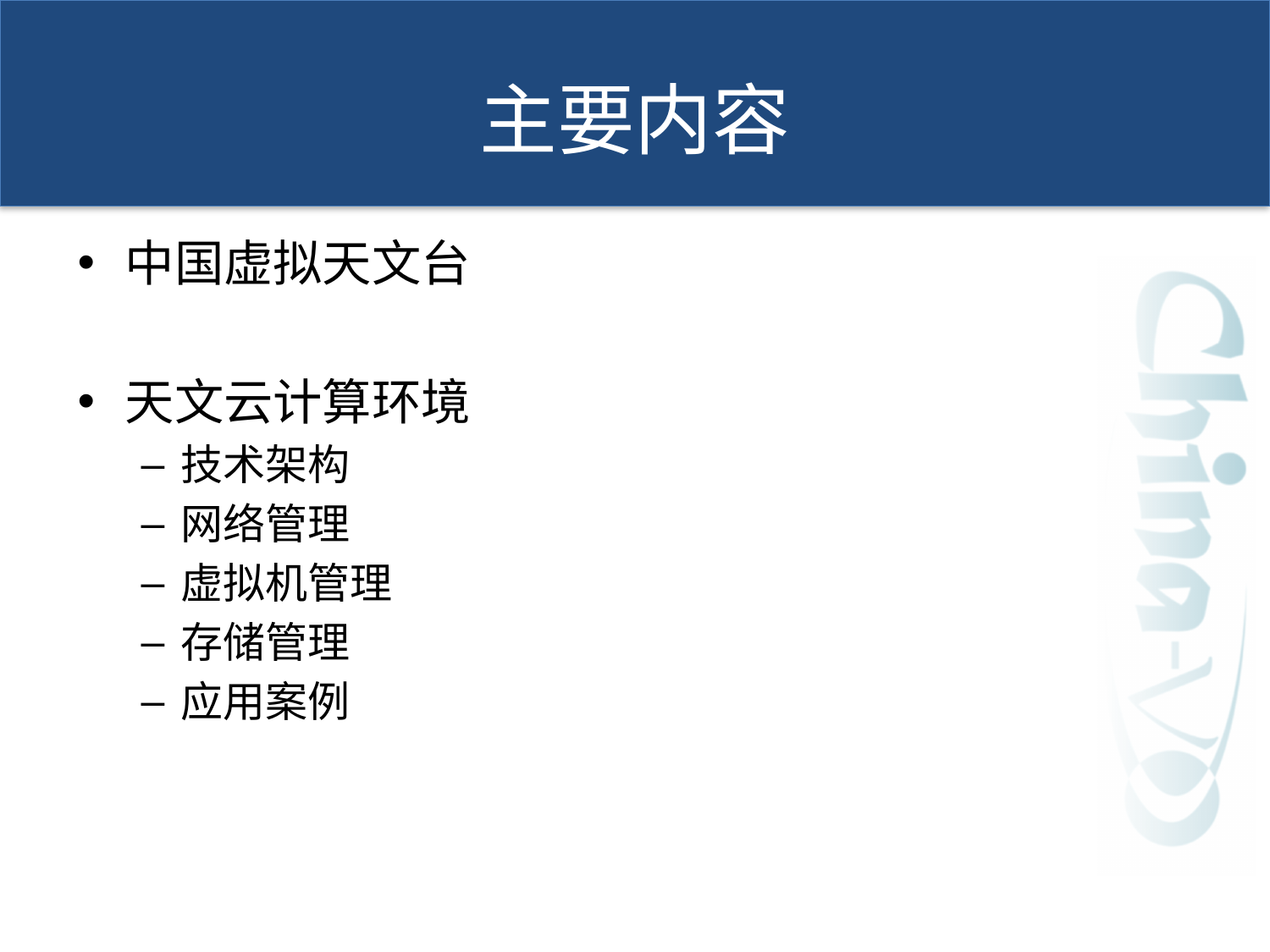

# 主要内容
中国虚拟天文台

天文云计算环境
技术架构
网络管理
虚拟机管理
存储管理
应用案例